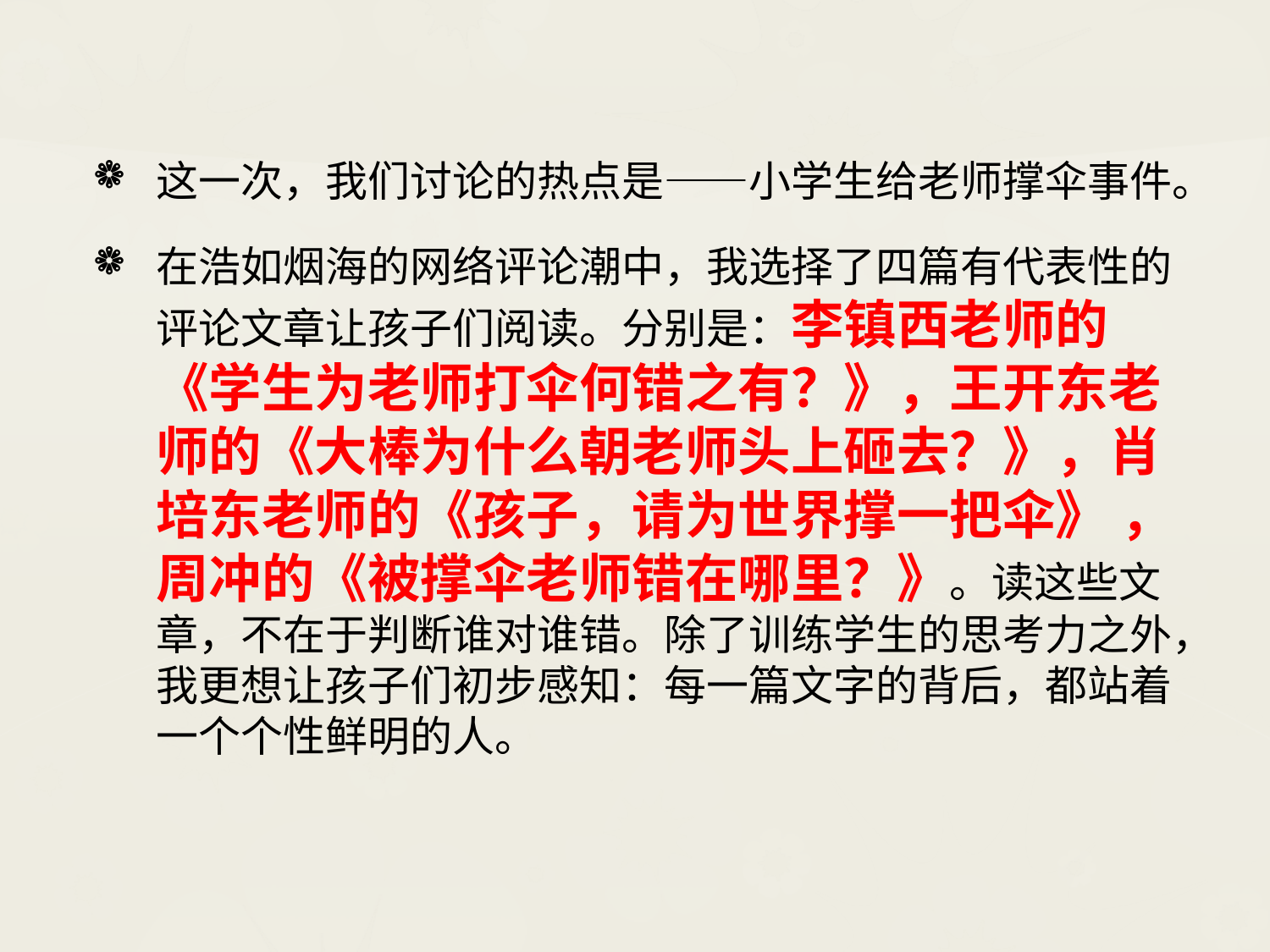

#
这一次，我们讨论的热点是——小学生给老师撑伞事件。
在浩如烟海的网络评论潮中，我选择了四篇有代表性的评论文章让孩子们阅读。分别是：李镇西老师的《学生为老师打伞何错之有？》，王开东老师的《大棒为什么朝老师头上砸去？》，肖培东老师的《孩子，请为世界撑一把伞》 ，周冲的《被撑伞老师错在哪里？》。读这些文章，不在于判断谁对谁错。除了训练学生的思考力之外，我更想让孩子们初步感知：每一篇文字的背后，都站着一个个性鲜明的人。